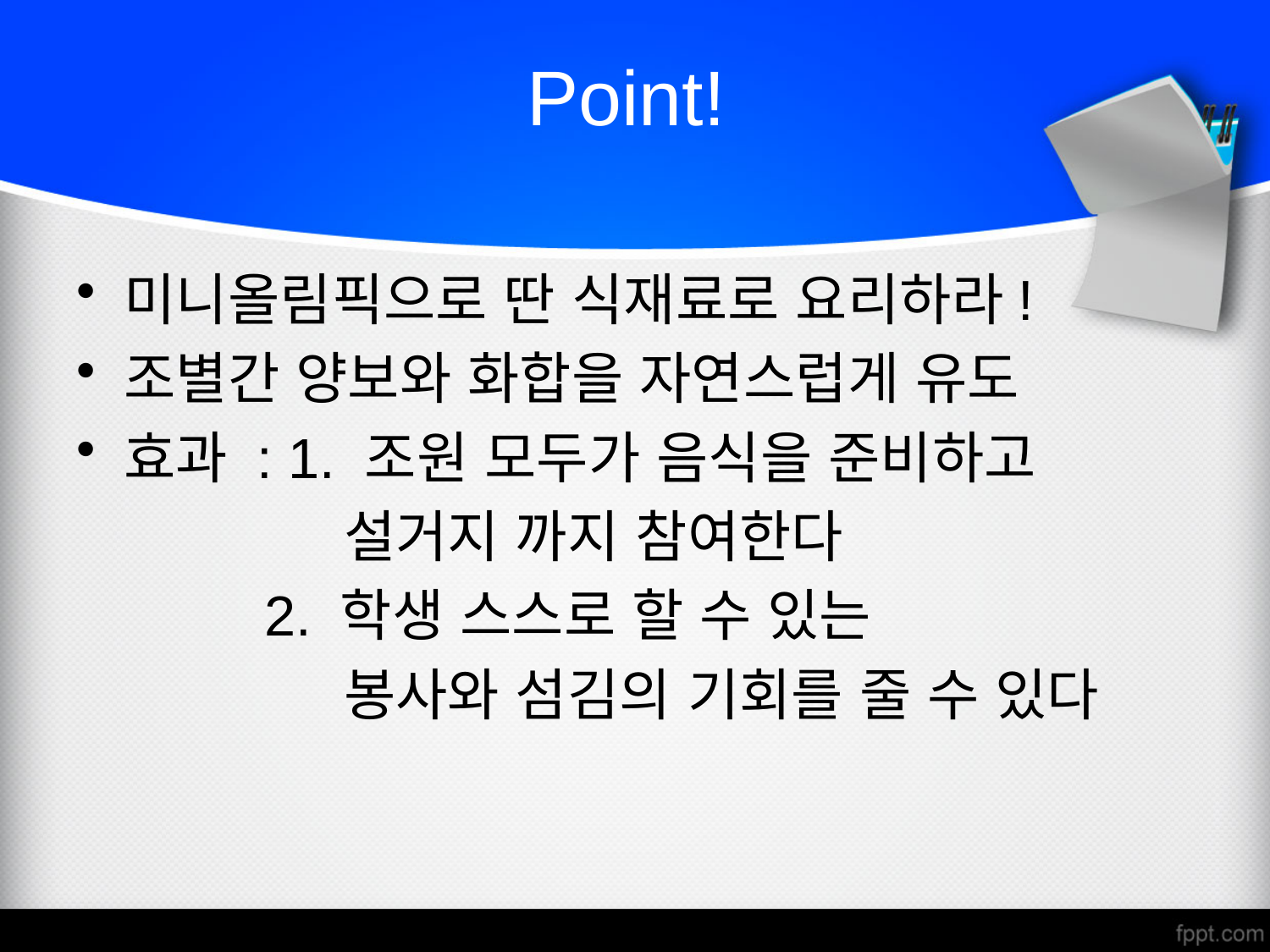

# Point!
미니올림픽으로 딴 식재료로 요리하라!
조별간 양보와 화합을 자연스럽게 유도
효과 : 1. 조원 모두가 음식을 준비하고
                설거지 까지 참여한다
            2. 학생 스스로 할 수 있는
                봉사와 섬김의 기회를 줄 수 있다